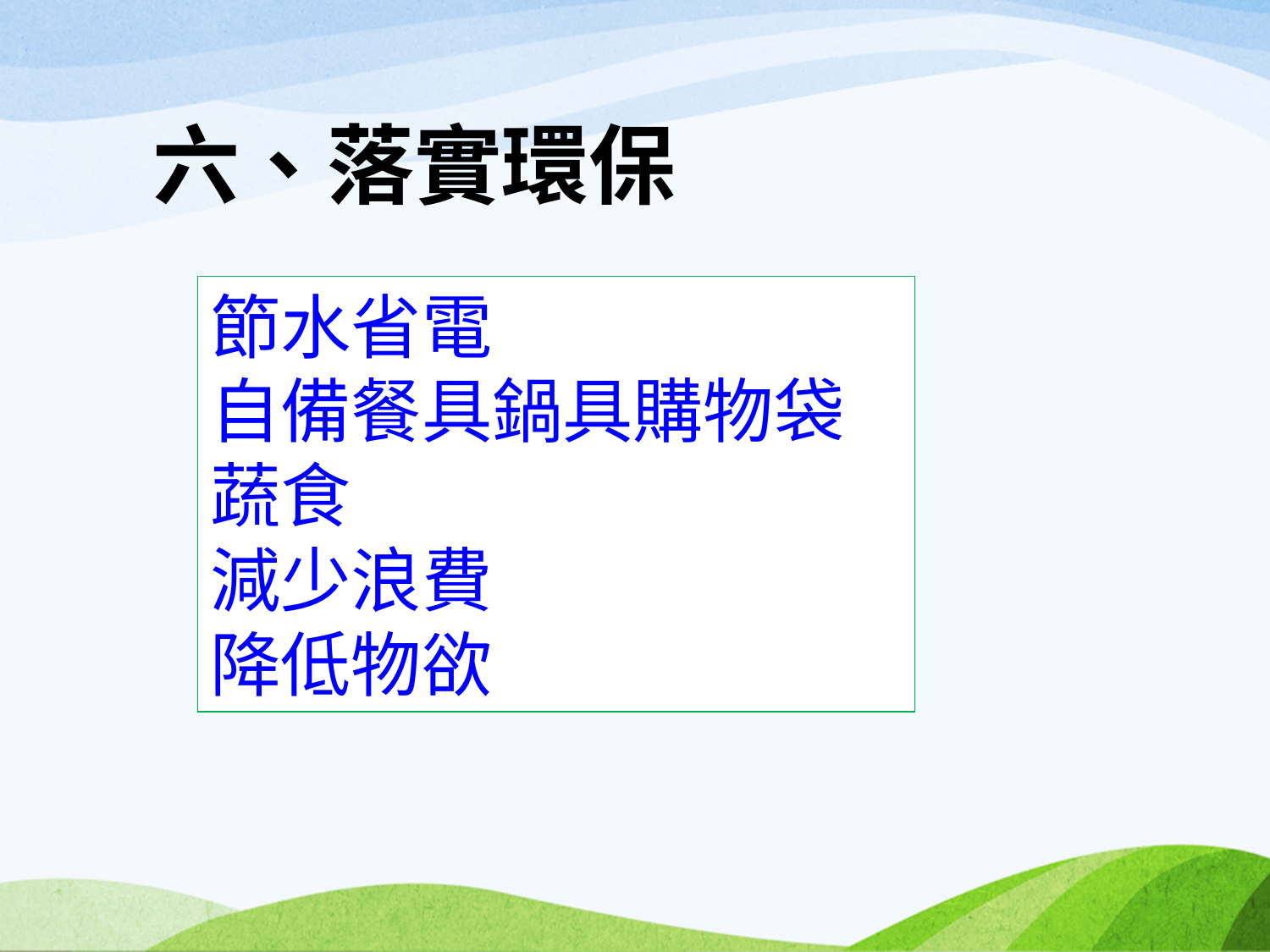

# 六、落實環保
節水省電
自備餐具鍋具購物袋
蔬食
減少浪費
降低物欲